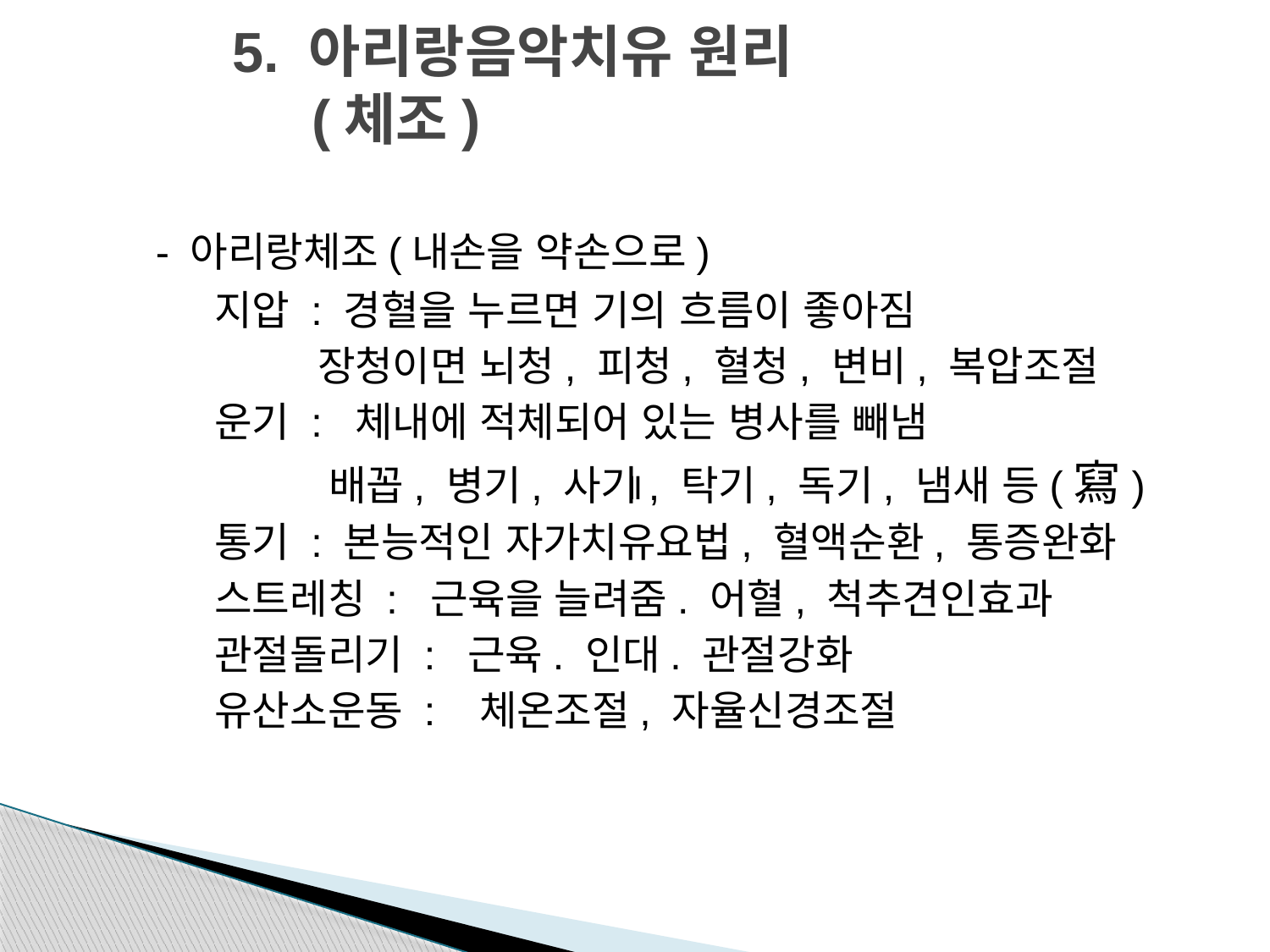

# 5. 아리랑음악치유 원리 (체조)
     - 아리랑체조(내손을 약손으로)
          지압 : 경혈을 누르면 기의 흐름이 좋아짐
                   장청이면 뇌청, 피청, 혈청, 변비, 복압조절
          운기 :  체내에 적체되어 있는 병사를 빼냄
                    배꼽, 병기, 사기, 탁기, 독기, 냄새 등(寫)
          통기 : 본능적인 자가치유요법, 혈액순환, 통증완화
          스트레칭 :  근육을 늘려줌. 어혈, 척추견인효과
          관절돌리기 :  근육. 인대. 관절강화
          유산소운동 :   체온조절, 자율신경조절

Ⅱ